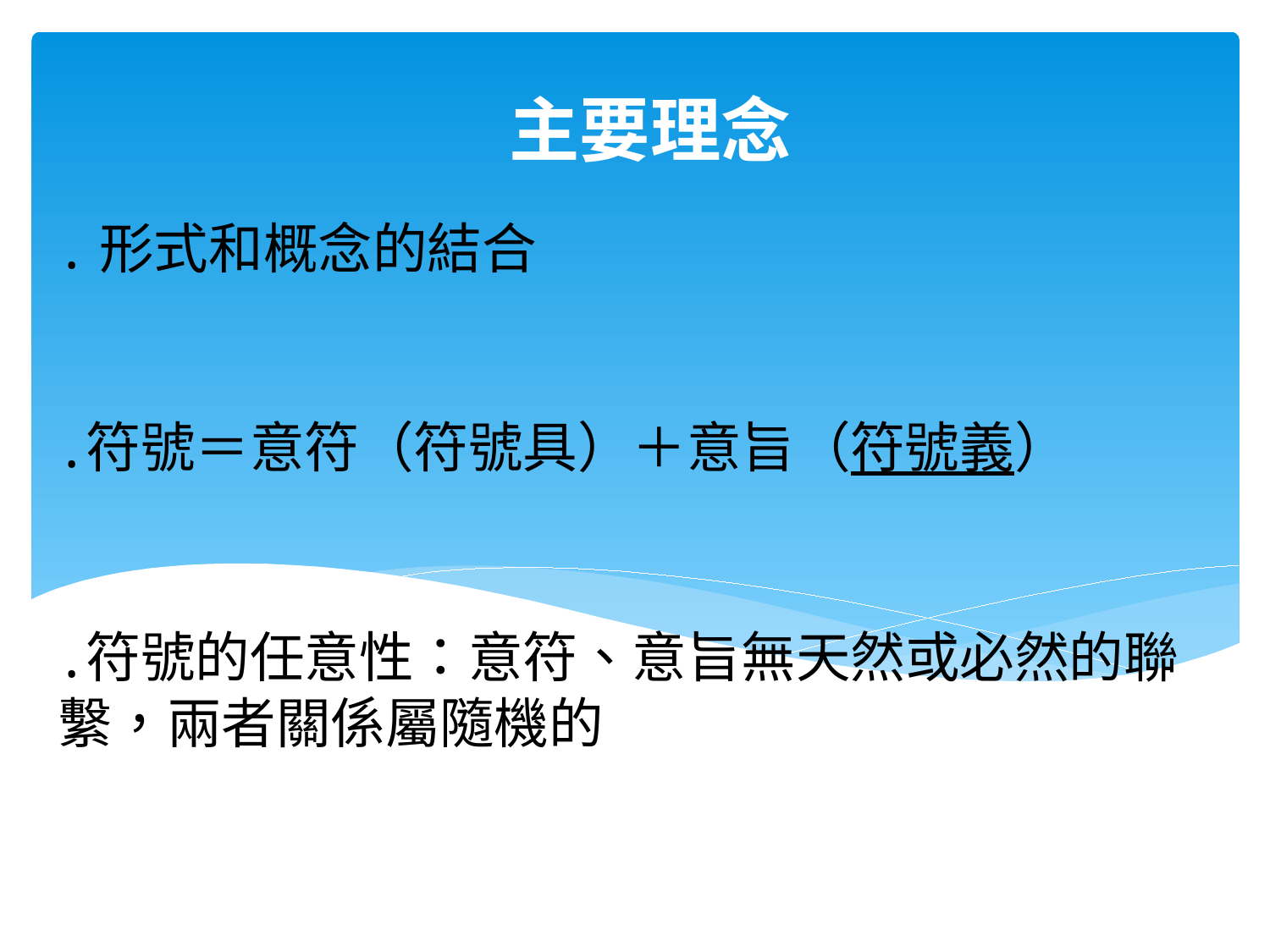

主要理念
# ․形式和概念的結合 ․符號＝意符（符號具）＋意旨（符號義） ․符號的任意性：意符、意旨無天然或必然的聯繫，兩者關係屬隨機的